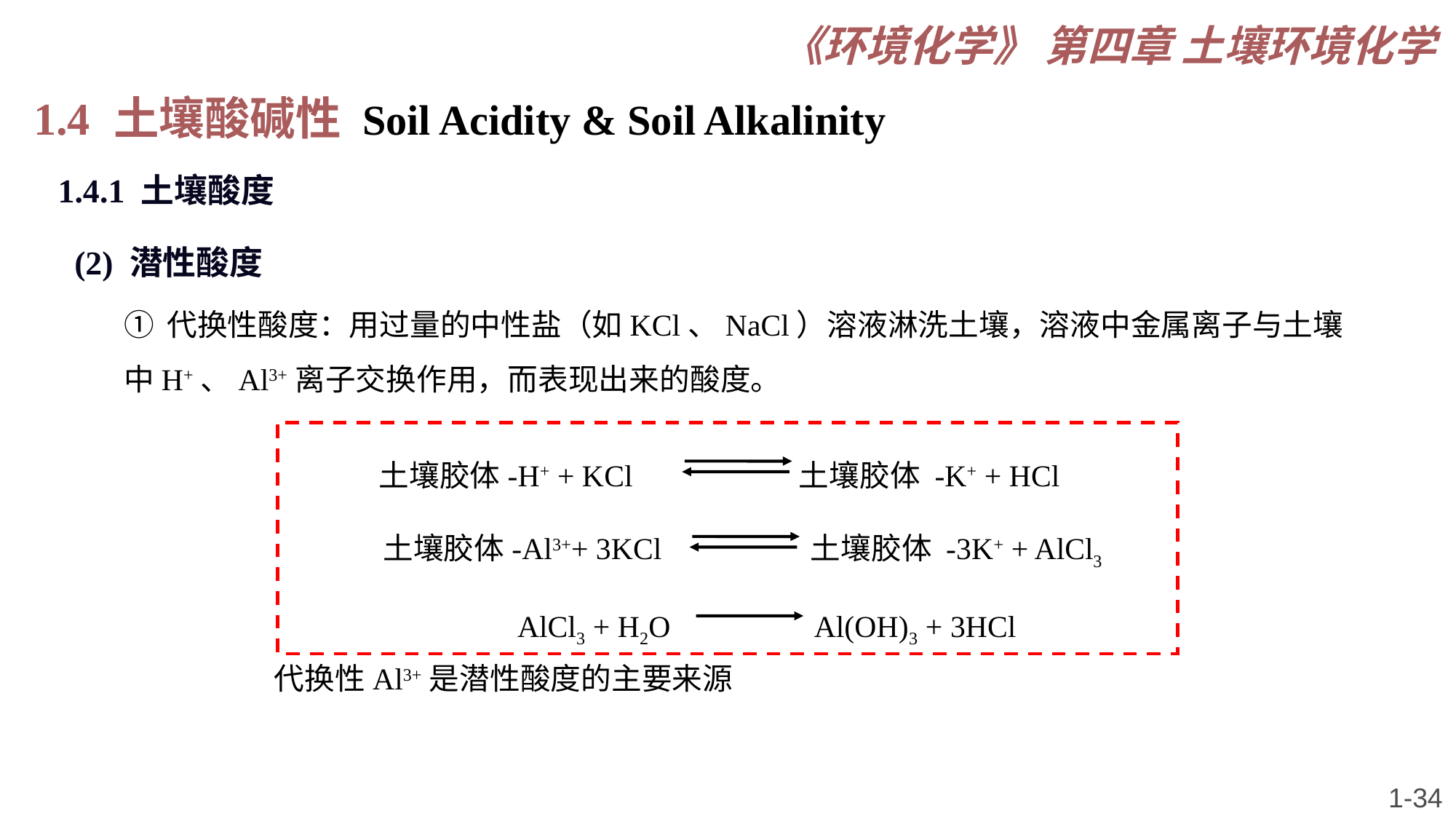

《环境化学》 第四章 土壤环境化学
1.4 土壤酸碱性 Soil Acidity & Soil Alkalinity
1.4.1 土壤酸度
(2) 潜性酸度
① 代换性酸度：用过量的中性盐（如KCl、NaCl）溶液淋洗土壤，溶液中金属离子与土壤中H+、Al3+离子交换作用，而表现出来的酸度。

          土壤胶体-H+ + KCl 　                  土壤胶体 -K+ + HCl
             土壤胶体-Al3++ 3KCl　 　           土壤胶体 -3K+ + AlCl3
                              AlCl3 + H2O                   Al(OH)3 + 3HCl

代换性Al3+是潜性酸度的主要来源
1-34